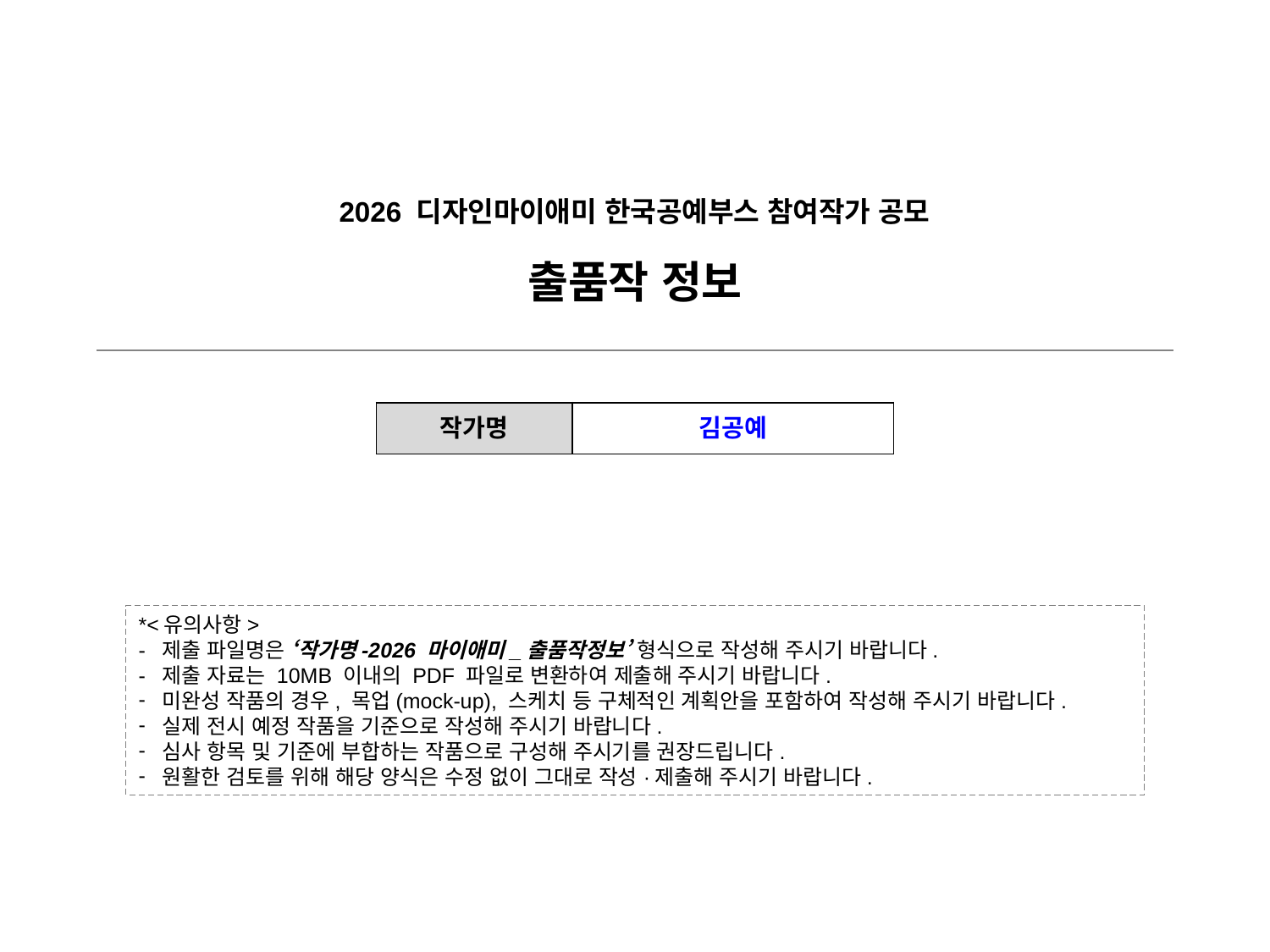

2026 디자인마이애미 한국공예부스 참여작가 공모
출품작 정보
| 작가명 | 김공예 |
| --- | --- |
*<유의사항>
-  제출 파일명은 ‘작가명-2026 마이애미_출품작정보’ 형식으로 작성해 주시기 바랍니다.
-  제출 자료는 10MB 이내의 PDF 파일로 변환하여 제출해 주시기 바랍니다.
미완성 작품의 경우, 목업(mock-up), 스케치 등 구체적인 계획안을 포함하여 작성해 주시기 바랍니다.
실제 전시 예정 작품을 기준으로 작성해 주시기 바랍니다.
심사 항목 및 기준에 부합하는 작품으로 구성해 주시기를 권장드립니다.
원활한 검토를 위해 해당 양식은 수정 없이 그대로 작성·제출해 주시기 바랍니다.